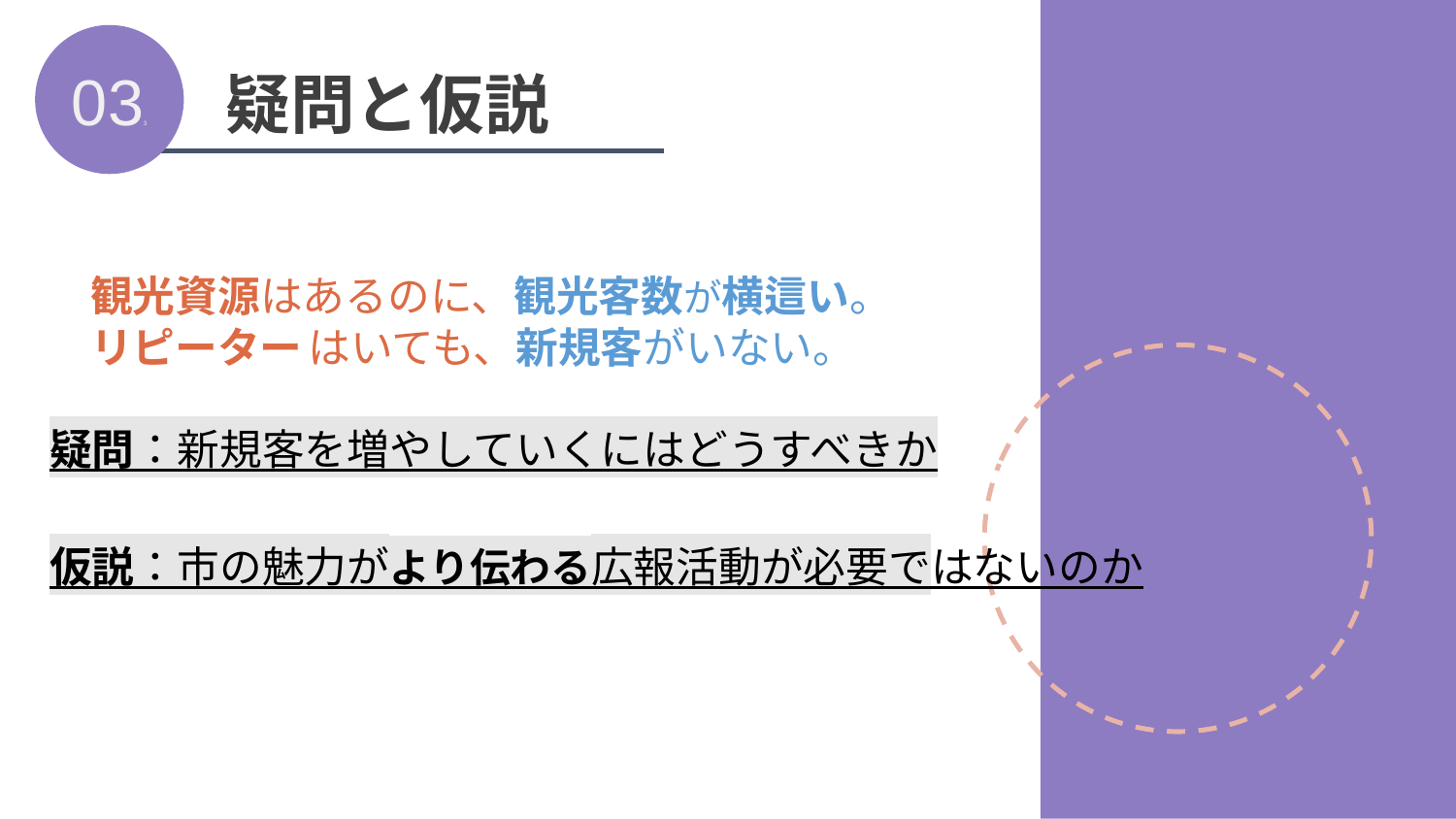

033
疑問と仮説
観光資源はあるのに、観光客数が横這い。
リピーター  はいても、新規客がいない。

疑問：新規客を増やしていくにはどうすべきか

仮説：市の魅力がより伝わる広報活動が必要ではないのか